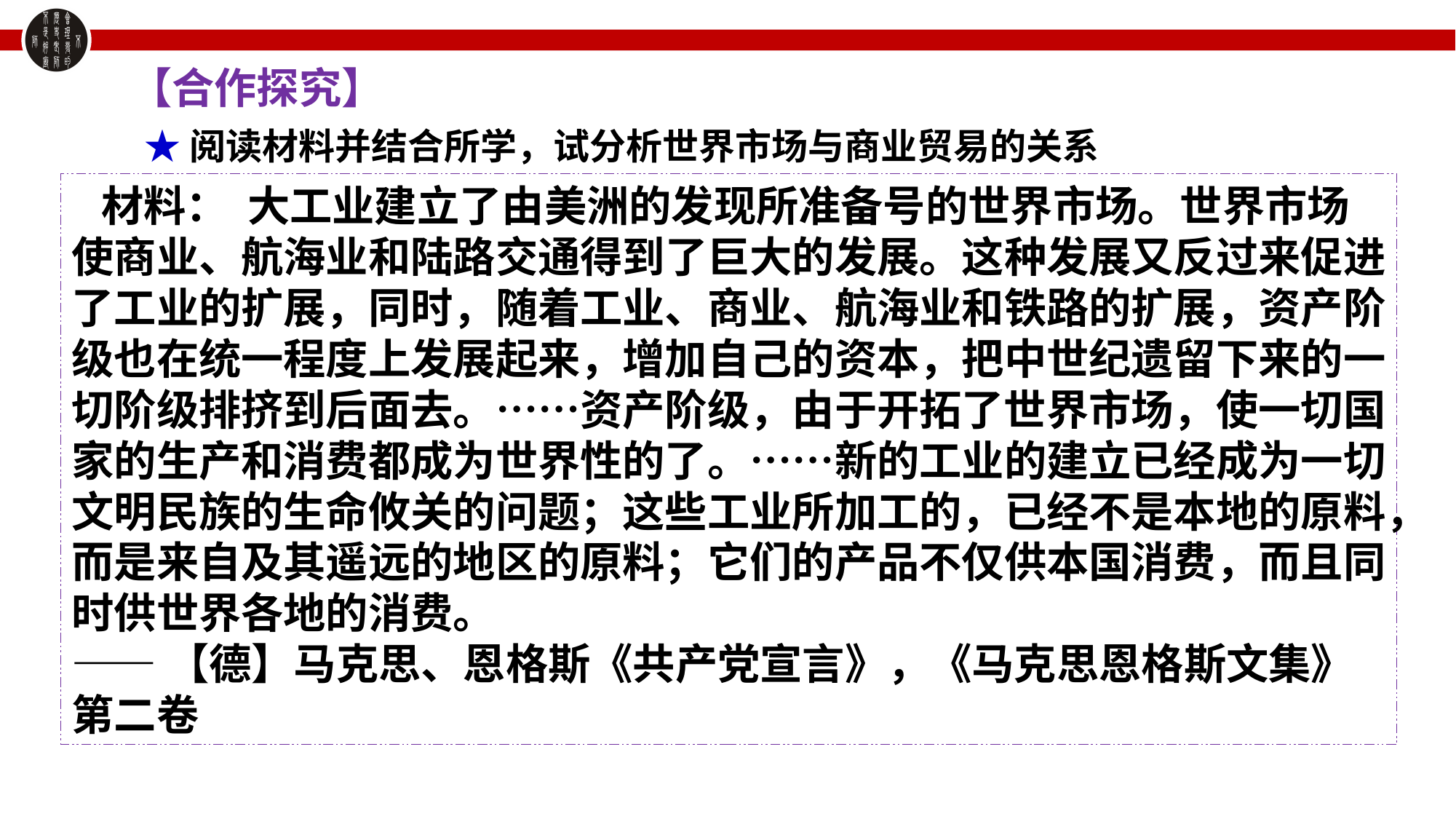

【合作探究】
★阅读材料并结合所学，试分析世界市场与商业贸易的关系
  材料：  大工业建立了由美洲的发现所准备号的世界市场。世界市场使商业、航海业和陆路交通得到了巨大的发展。这种发展又反过来促进了工业的扩展，同时，随着工业、商业、航海业和铁路的扩展，资产阶级也在统一程度上发展起来，增加自己的资本，把中世纪遗留下来的一切阶级排挤到后面去。……资产阶级，由于开拓了世界市场，使一切国家的生产和消费都成为世界性的了。……新的工业的建立已经成为一切文明民族的生命攸关的问题；这些工业所加工的，已经不是本地的原料，而是来自及其遥远的地区的原料；它们的产品不仅供本国消费，而且同时供世界各地的消费。
——【德】马克思、恩格斯《共产党宣言》，《马克思恩格斯文集》第二卷